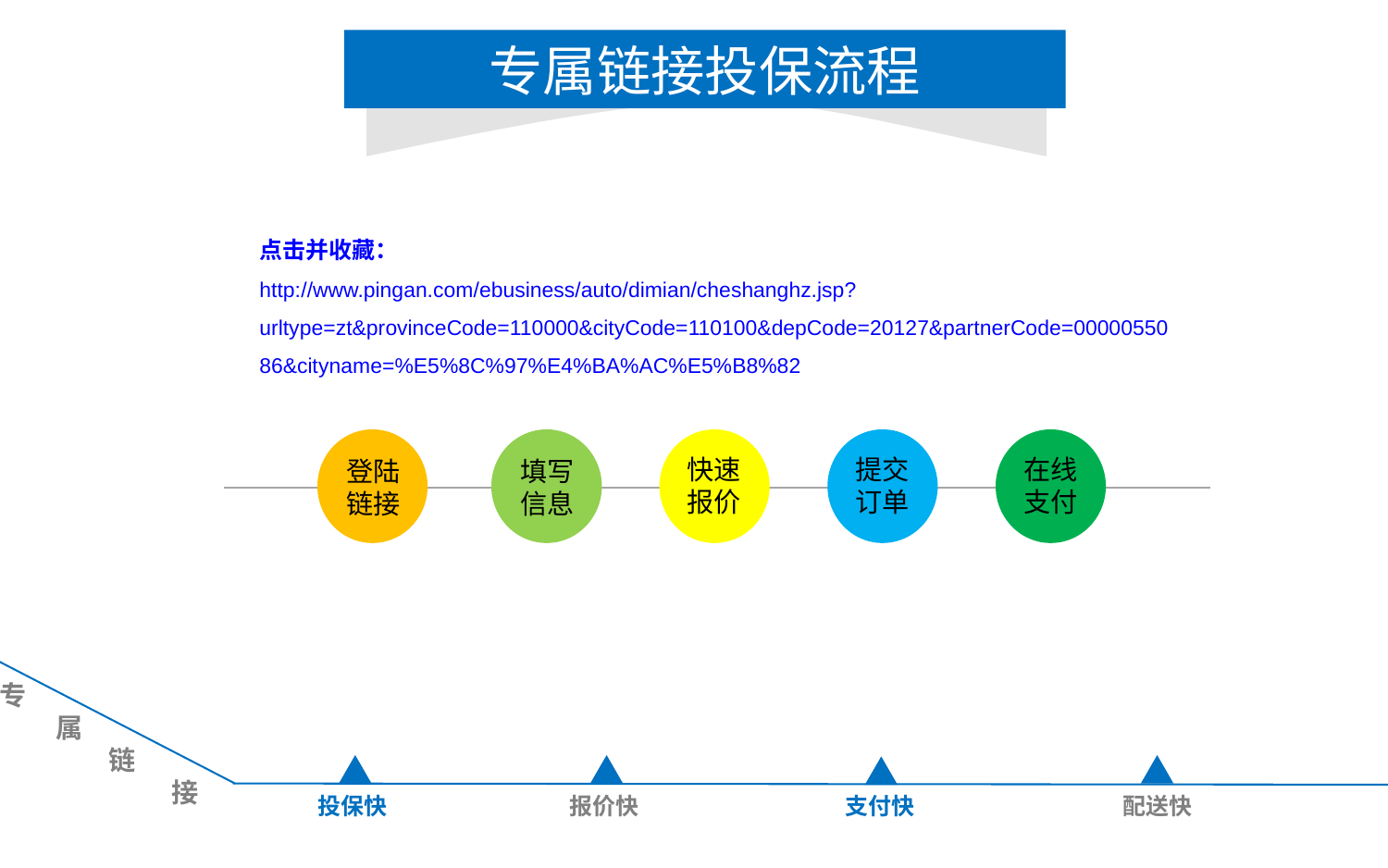

专属链接投保流程

点击并收藏：
http://www.pingan.com/ebusiness/auto/dimian/cheshanghz.jsp?urltype=zt&provinceCode=110000&cityCode=110100&depCode=20127&partnerCode=0000055086&cityname=%E5%8C%97%E4%BA%AC%E5%B8%82

快速
报价
提交
订单
在线
支付
登陆
链接
填写
信息
专
                 属
                                    链
                                                       接

投保快
报价快
支付快
配送快